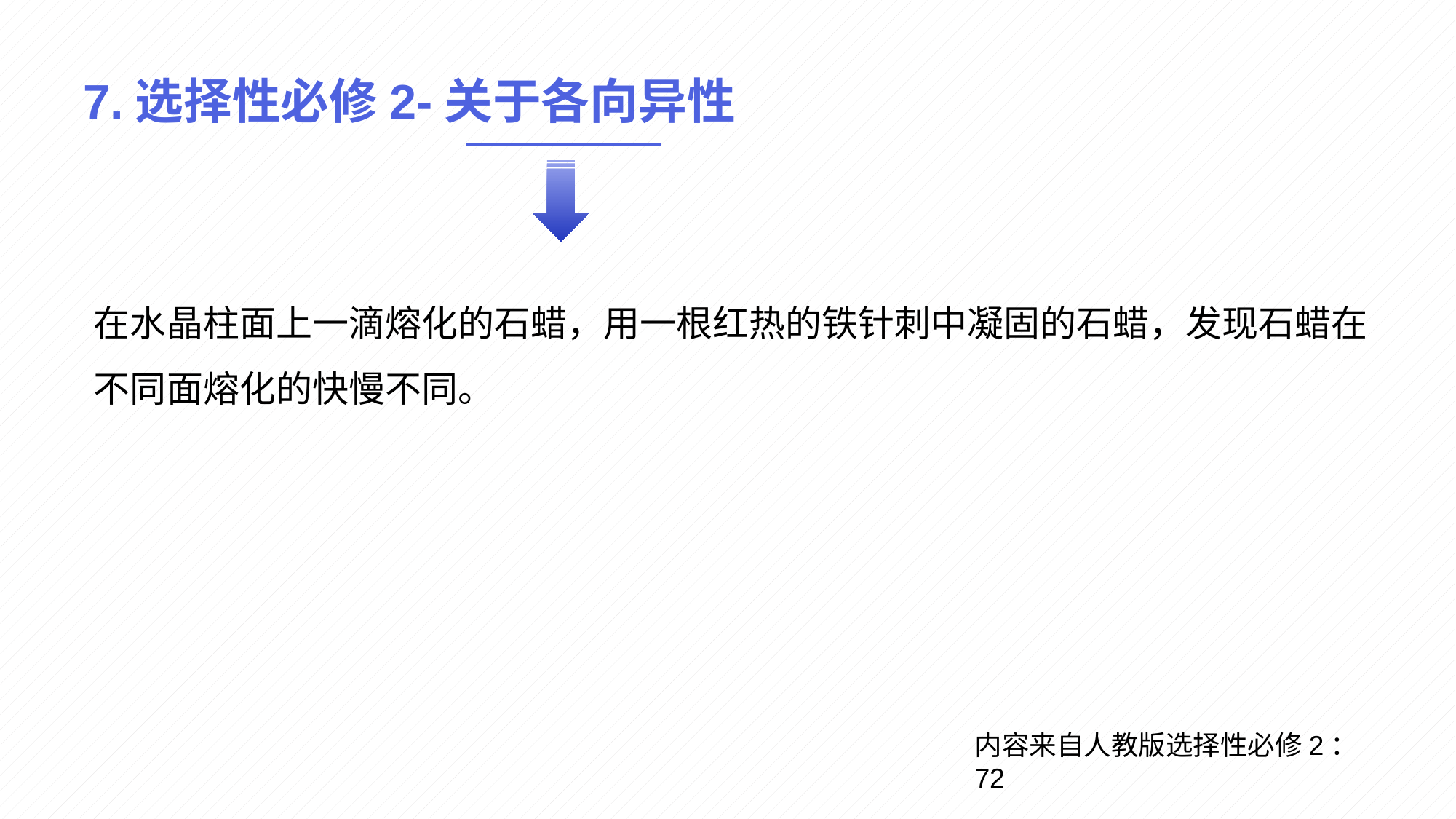

# 7.选择性必修2-关于各向异性

在水晶柱面上一滴熔化的石蜡，用一根红热的铁针刺中凝固的石蜡，发现石蜡在不同面熔化的快慢不同。
内容来自人教版选择性必修2：72